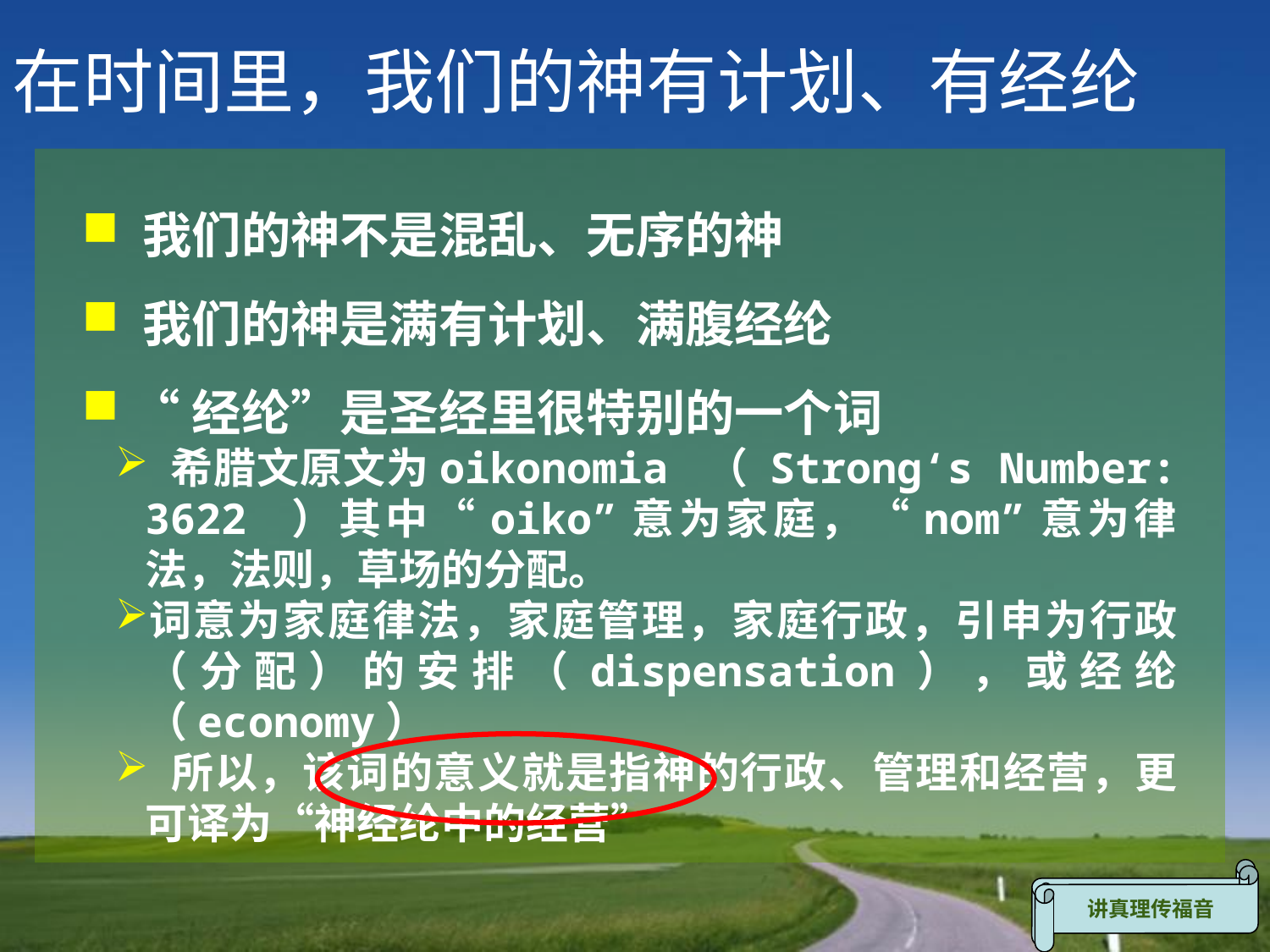

在时间里，我们的神有计划、有经纶

 我们的神不是混乱、无序的神
 我们的神是满有计划、满腹经纶
 “经纶”是圣经里很特别的一个词
 希腊文原文为oikonomia （ Strong‘s Number: 3622 ）其中“oiko”意为家庭，“nom”意为律法，法则，草场的分配。
词意为家庭律法，家庭管理，家庭行政，引申为行政（分配）的安排（dispensation），或经纶（economy）
 所以，该词的意义就是指神的行政、管理和经营，更可译为“神经纶中的经营”

神经纶中的经营
讲真理传福音